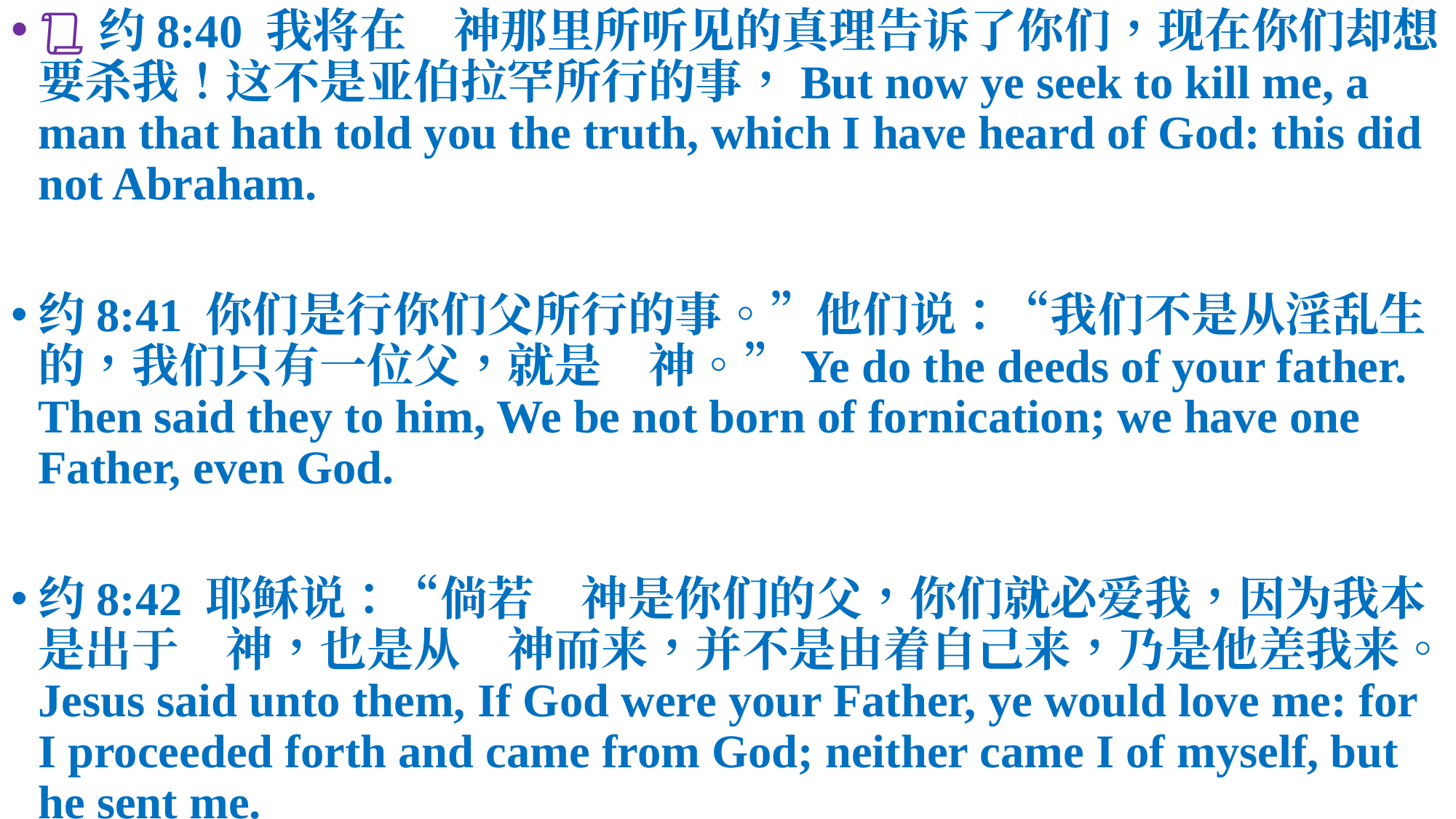

📜约8:40 我将在　神那里所听见的真理告诉了你们，现在你们却想要杀我！这不是亚伯拉罕所行的事，But now ye seek to kill me, a man that hath told you the truth, which I have heard of God: this did not Abraham.

约8:41 你们是行你们父所行的事。”他们说：“我们不是从淫乱生的，我们只有一位父，就是　神。”Ye do the deeds of your father. Then said they to him, We be not born of fornication; we have one Father, even God.

约8:42 耶稣说：“倘若　神是你们的父，你们就必爱我，因为我本是出于　神，也是从　神而来，并不是由着自己来，乃是他差我来。Jesus said unto them, If God were your Father, ye would love me: for I proceeded forth and came from God; neither came I of myself, but he sent me.